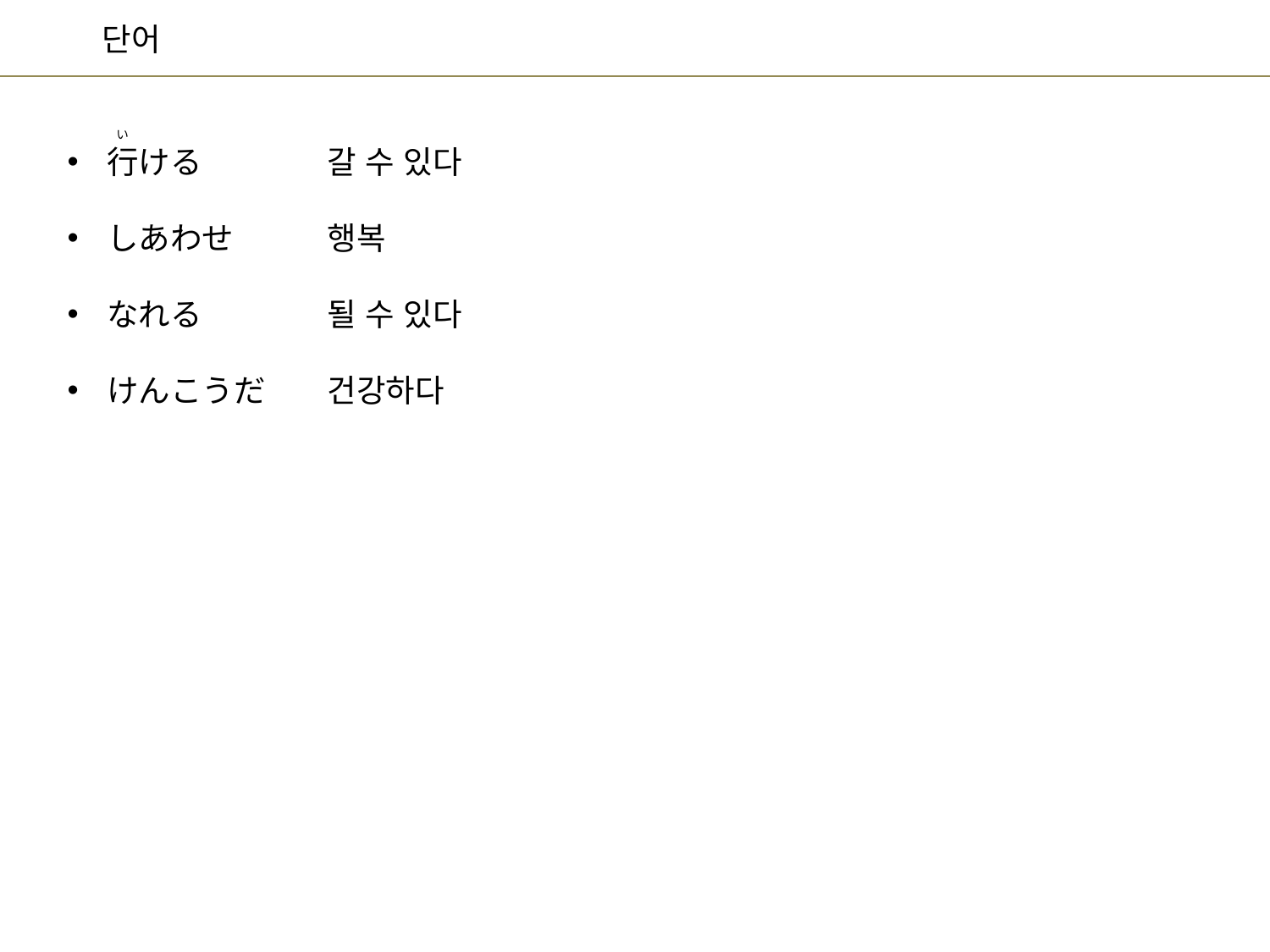

い
갈 수 있다

행복

될 수 있다

건강하다
行ける

しあわせ

なれる

けんこうだ